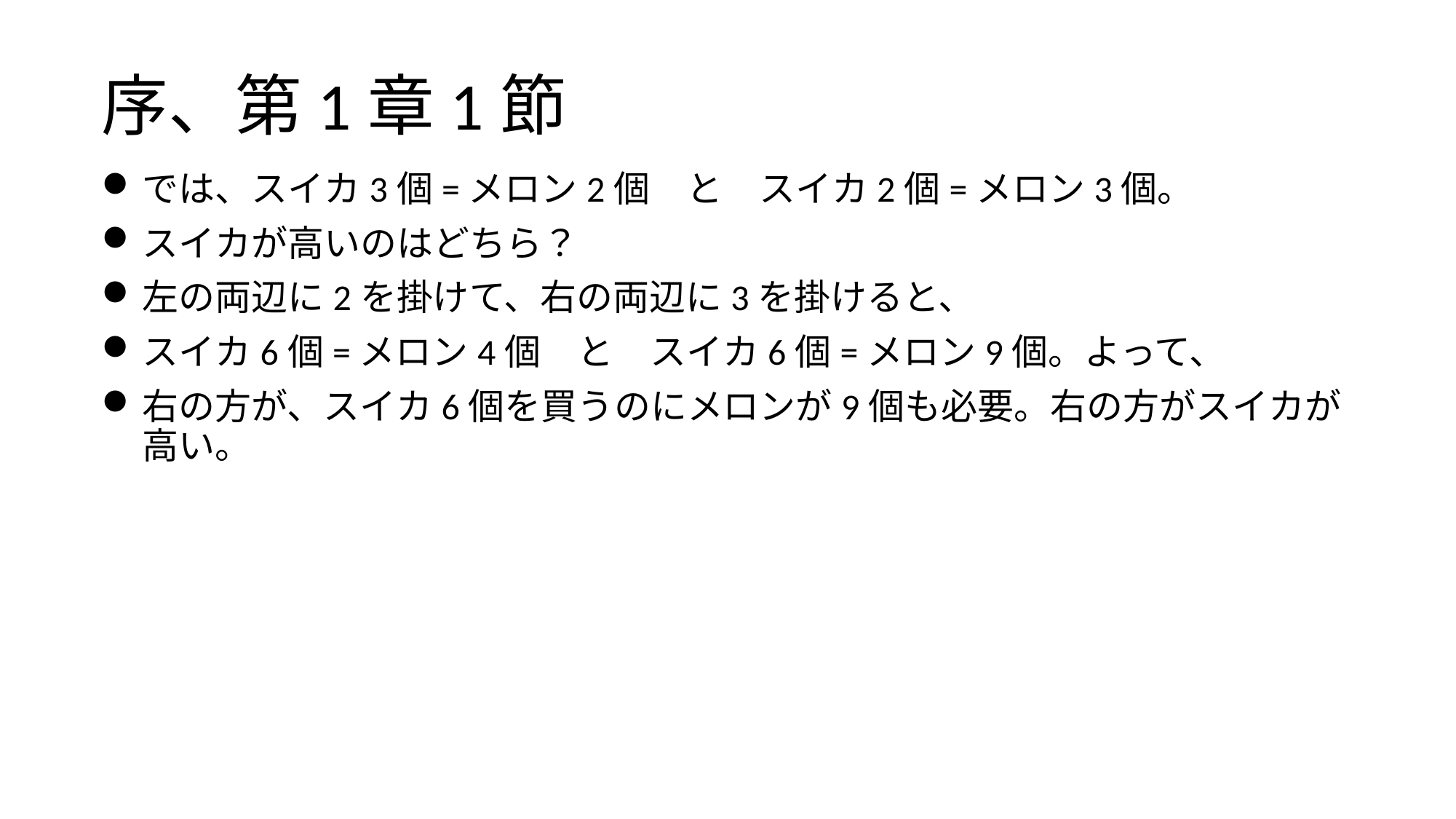

# 序、第1章1節
では、スイカ3個=メロン2個　と　スイカ2個=メロン3個。
スイカが高いのはどちら？
左の両辺に2を掛けて、右の両辺に3を掛けると、
スイカ6個=メロン4個　と　スイカ6個=メロン9個。よって、
右の方が、スイカ6個を買うのにメロンが9個も必要。右の方がスイカが高い。